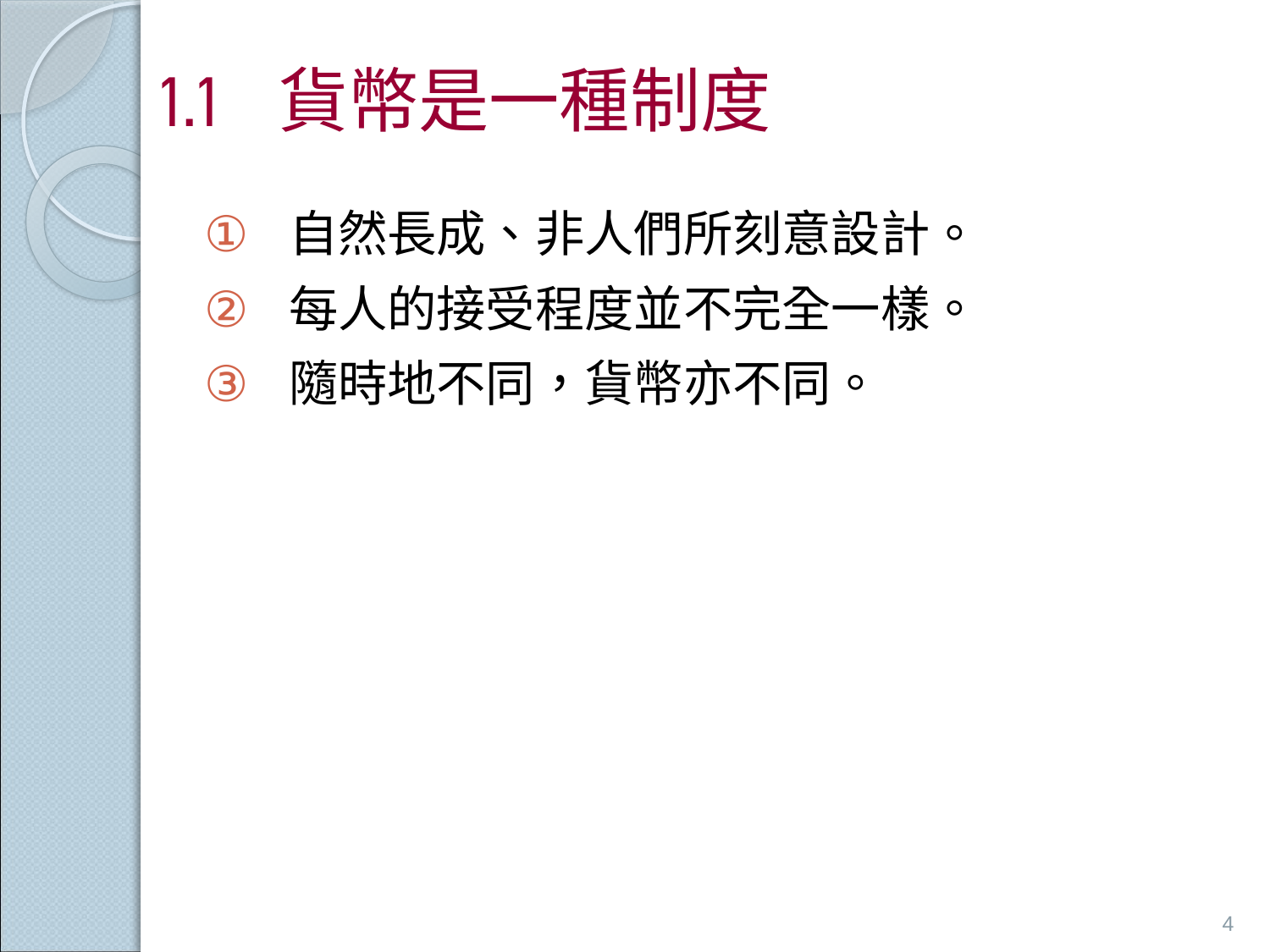

# 1.1  貨幣是一種制度
自然長成、非人們所刻意設計。
每人的接受程度並不完全一樣。
隨時地不同，貨幣亦不同。

4